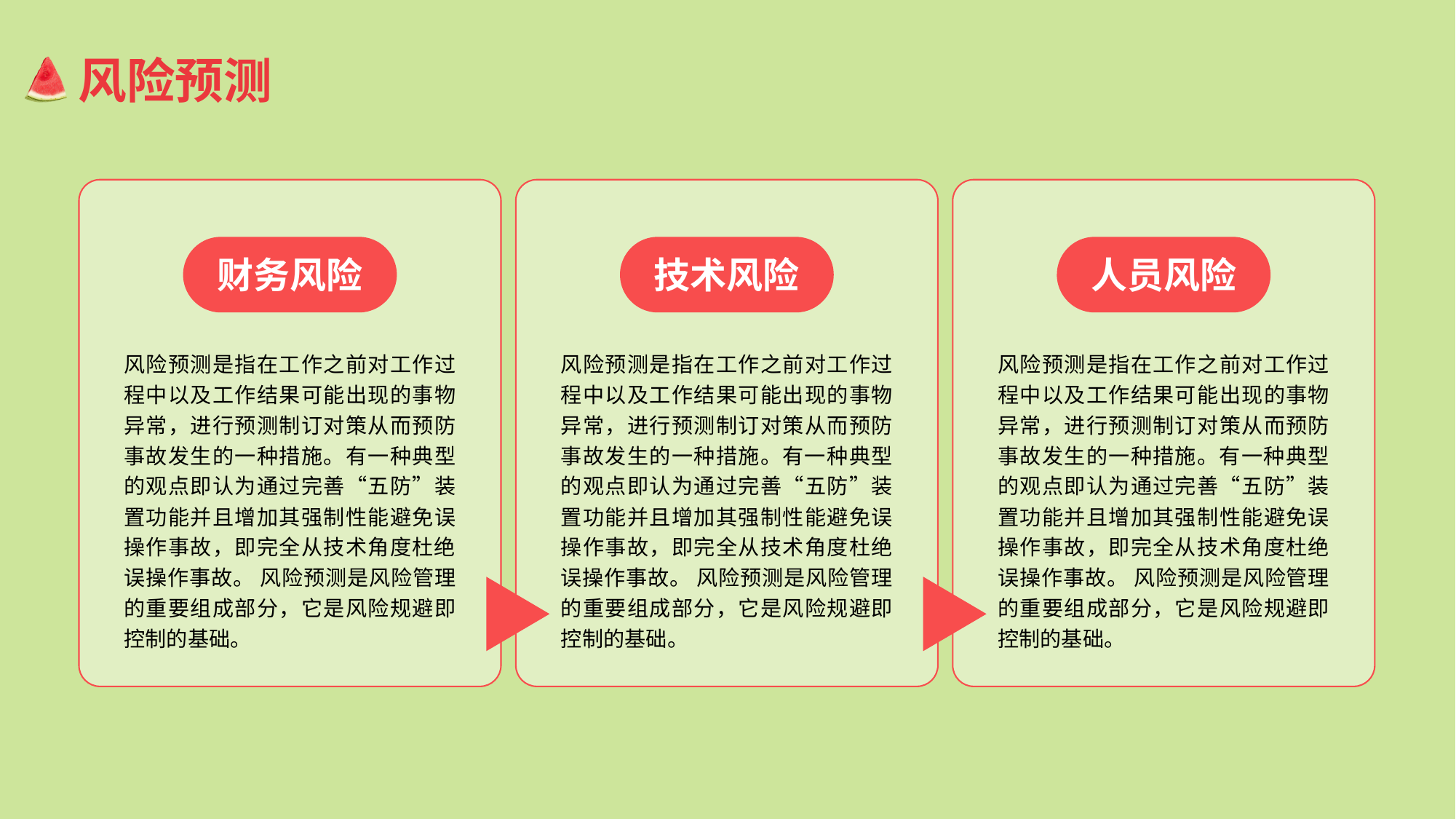

风险预测

财务风险
技术风险
人员风险
风险预测是指在工作之前对工作过程中以及工作结果可能出现的事物异常，进行预测制订对策从而预防事故发生的一种措施。有一种典型的观点即认为通过完善“五防”装置功能并且增加其强制性能避免误操作事故，即完全从技术角度杜绝误操作事故。 风险预测是风险管理的重要组成部分，它是风险规避即控制的基础。
风险预测是指在工作之前对工作过程中以及工作结果可能出现的事物异常，进行预测制订对策从而预防事故发生的一种措施。有一种典型的观点即认为通过完善“五防”装置功能并且增加其强制性能避免误操作事故，即完全从技术角度杜绝误操作事故。 风险预测是风险管理的重要组成部分，它是风险规避即控制的基础。
风险预测是指在工作之前对工作过程中以及工作结果可能出现的事物异常，进行预测制订对策从而预防事故发生的一种措施。有一种典型的观点即认为通过完善“五防”装置功能并且增加其强制性能避免误操作事故，即完全从技术角度杜绝误操作事故。 风险预测是风险管理的重要组成部分，它是风险规避即控制的基础。